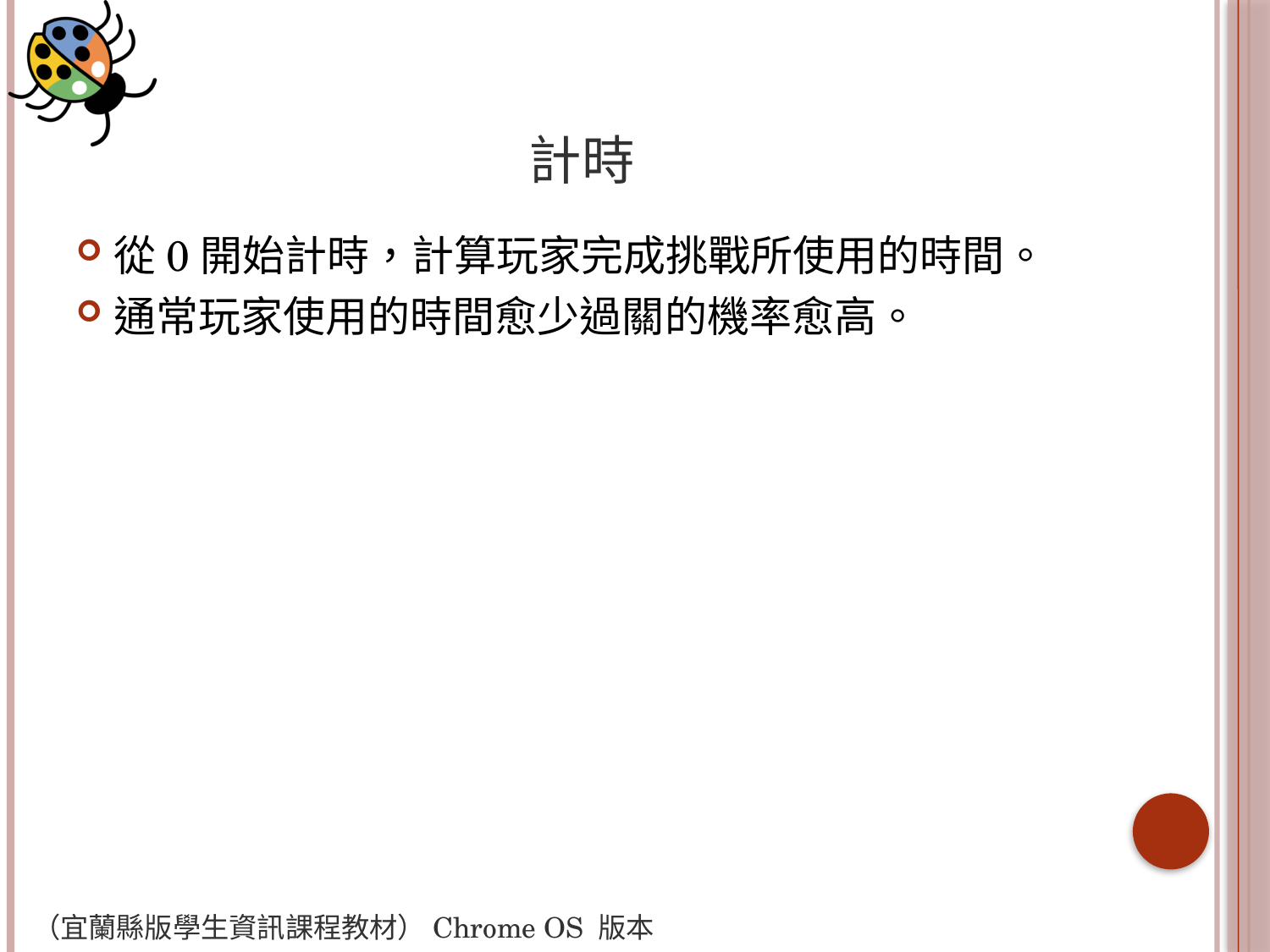

# 計時
從0開始計時，計算玩家完成挑戰所使用的時間。
通常玩家使用的時間愈少過關的機率愈高。
（宜蘭縣版學生資訊課程教材）Chrome OS 版本